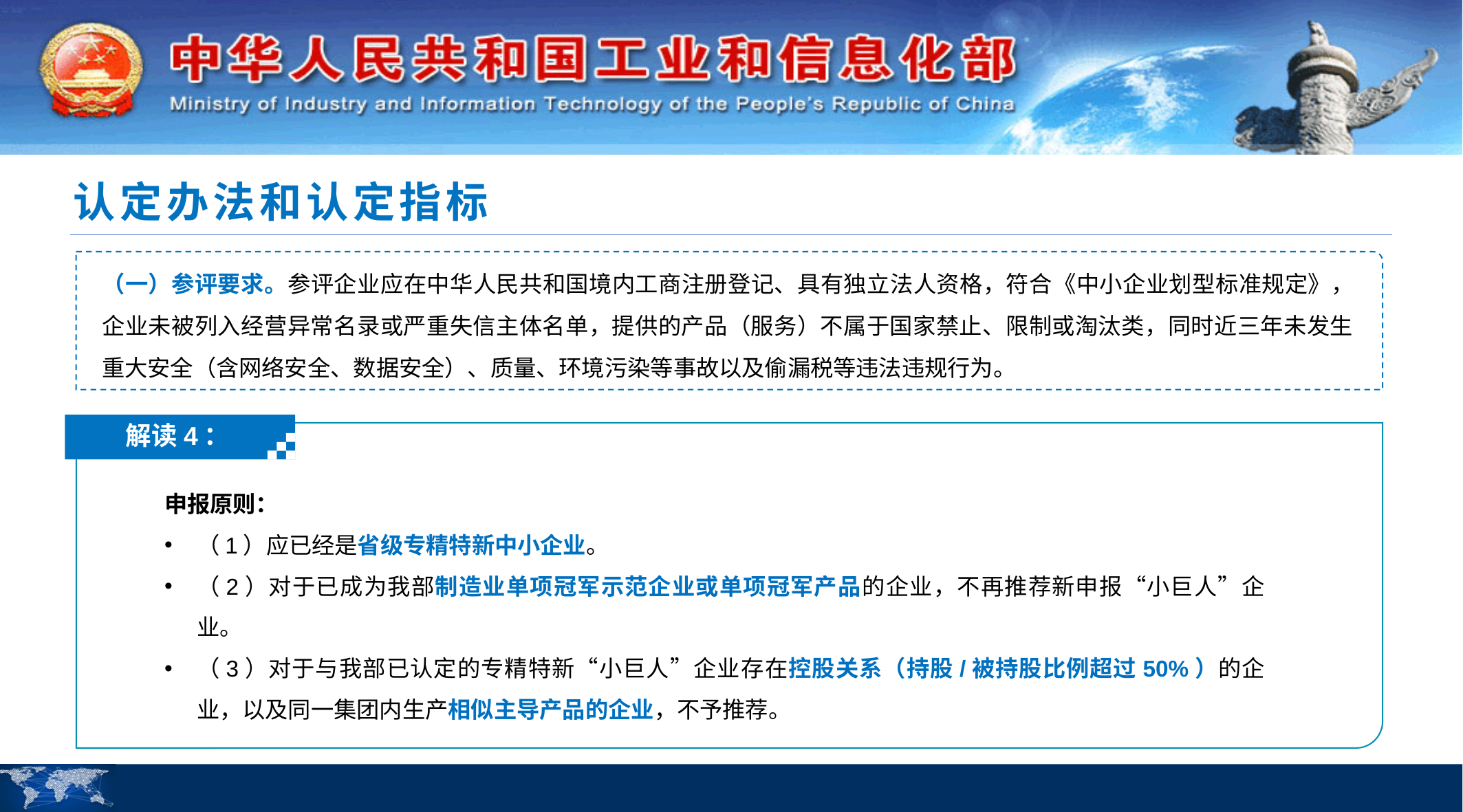

认定办法和认定指标

（一）参评要求。参评企业应在中华人民共和国境内工商注册登记、具有独立法人资格，符合《中小企业划型标准规定》，企业未被列入经营异常名录或严重失信主体名单，提供的产品（服务）不属于国家禁止、限制或淘汰类，同时近三年未发生重大安全（含网络安全、数据安全）、质量、环境污染等事故以及偷漏税等违法违规行为。

解读4：

申报原则：
（1）应已经是省级专精特新中小企业。
（2）对于已成为我部制造业单项冠军示范企业或单项冠军产品的企业，不再推荐新申报“小巨人”企业。
（3）对于与我部已认定的专精特新“小巨人”企业存在控股关系（持股/被持股比例超过50%）的企业，以及同一集团内生产相似主导产品的企业，不予推荐。

8